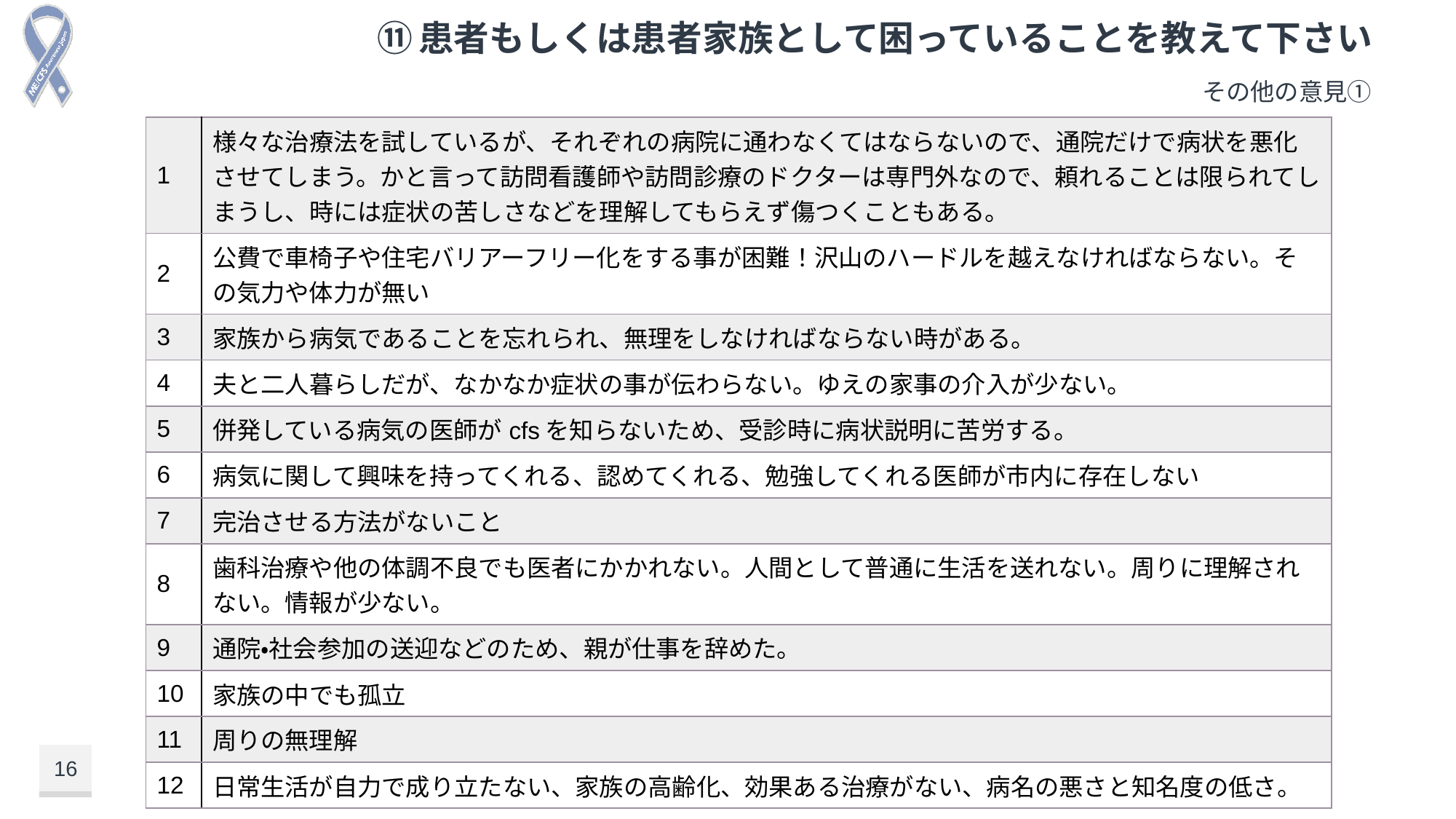

# ⑪患者もしくは患者家族として困っていることを教えて下さい
その他の意見①
| 1 | 様々な治療法を試しているが、それぞれの病院に通わなくてはならないので、通院だけで病状を悪化させてしまう。かと言って訪問看護師や訪問診療のドクターは専門外なので、頼れることは限られてしまうし、時には症状の苦しさなどを理解してもらえず傷つくこともある。 |
| --- | --- |
| 2 | 公費で車椅子や住宅バリアーフリー化をする事が困難！沢山のハードルを越えなければならない。その気力や体力が無い |
| 3 | 家族から病気であることを忘れられ、無理をしなければならない時がある。 |
| 4 | 夫と二人暮らしだが、なかなか症状の事が伝わらない。ゆえの家事の介入が少ない。 |
| 5 | 併発している病気の医師がcfsを知らないため、受診時に病状説明に苦労する。 |
| 6 | 病気に関して興味を持ってくれる、認めてくれる、勉強してくれる医師が市内に存在しない |
| 7 | 完治させる方法がないこと |
| 8 | 歯科治療や他の体調不良でも医者にかかれない。人間として普通に生活を送れない。周りに理解されない。情報が少ない。 |
| 9 | 通院・社会参加の送迎などのため、親が仕事を辞めた。 |
| 10 | 家族の中でも孤立 |
| 11 | 周りの無理解 |
| 12 | 日常生活が自力で成り立たない、家族の高齢化、効果ある治療がない、病名の悪さと知名度の低さ。 |
16